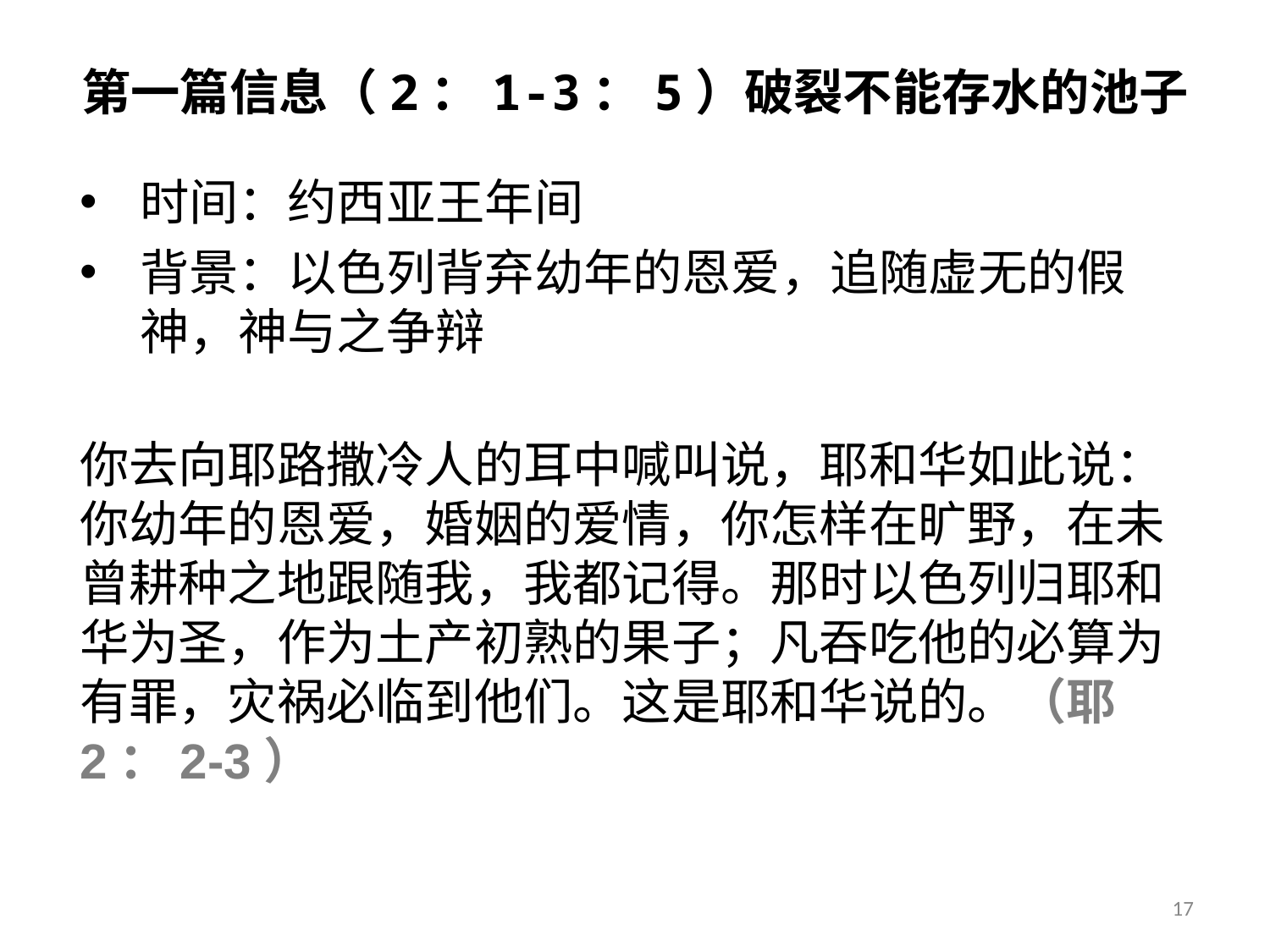

# 第一篇信息（2：1-3：5）破裂不能存水的池子
时间：约西亚王年间
背景：以色列背弃幼年的恩爱，追随虚无的假神，神与之争辩

你去向耶路撒冷人的耳中喊叫说，耶和华如此说：你幼年的恩爱，婚姻的爱情，你怎样在旷野，在未曾耕种之地跟随我，我都记得。那时以色列归耶和华为圣，作为土产初熟的果子；凡吞吃他的必算为有罪，灾祸必临到他们。这是耶和华说的。（耶2：2-3）
17